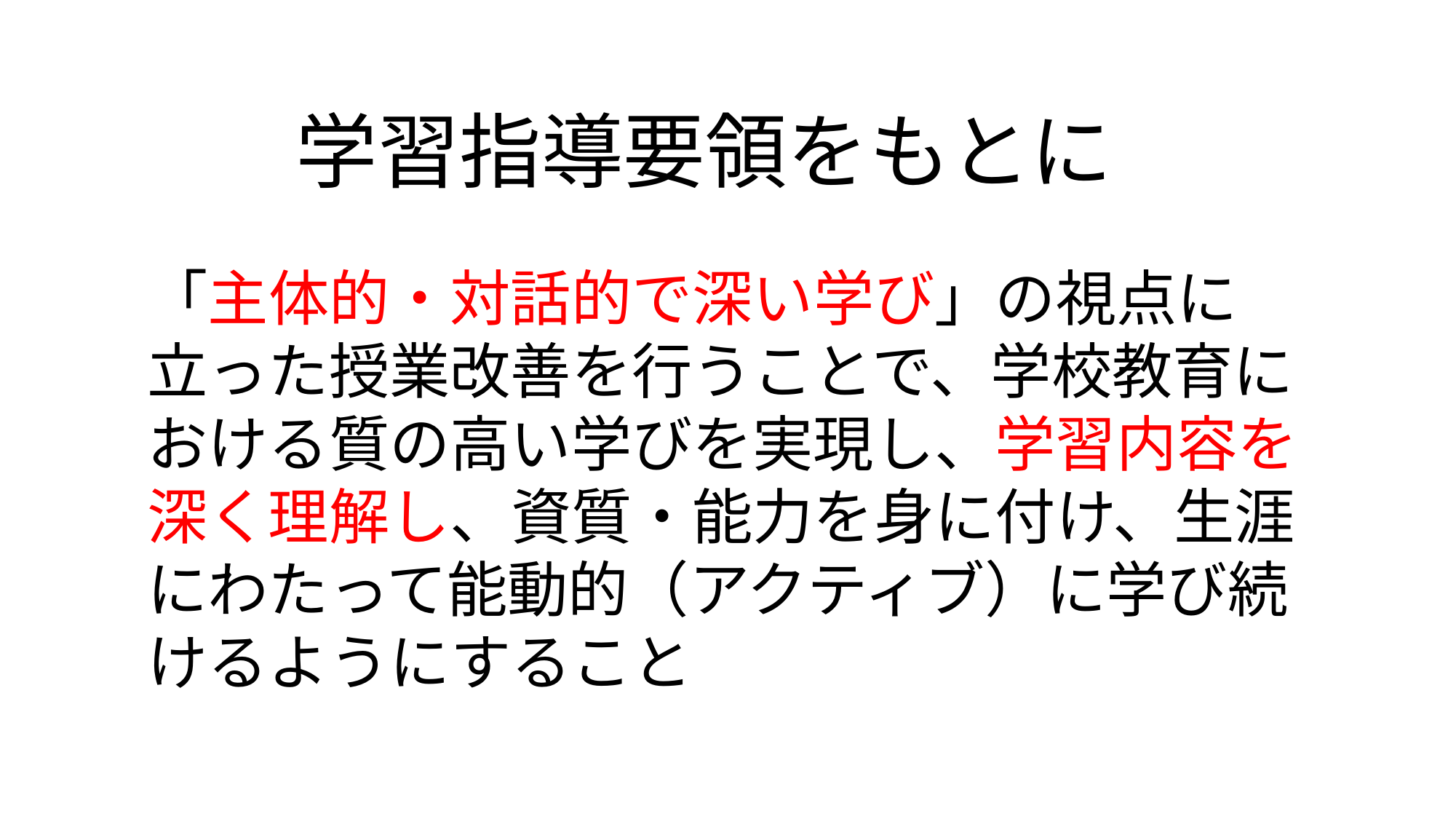

学習指導要領をもとに
「主体的・対話的で深い学び」の視点に立った授業改善を行うことで、学校教育における質の高い学びを実現し、学習内容を深く理解し、資質・能力を身に付け、生涯にわたって能動的（アクティブ）に学び続けるようにすること